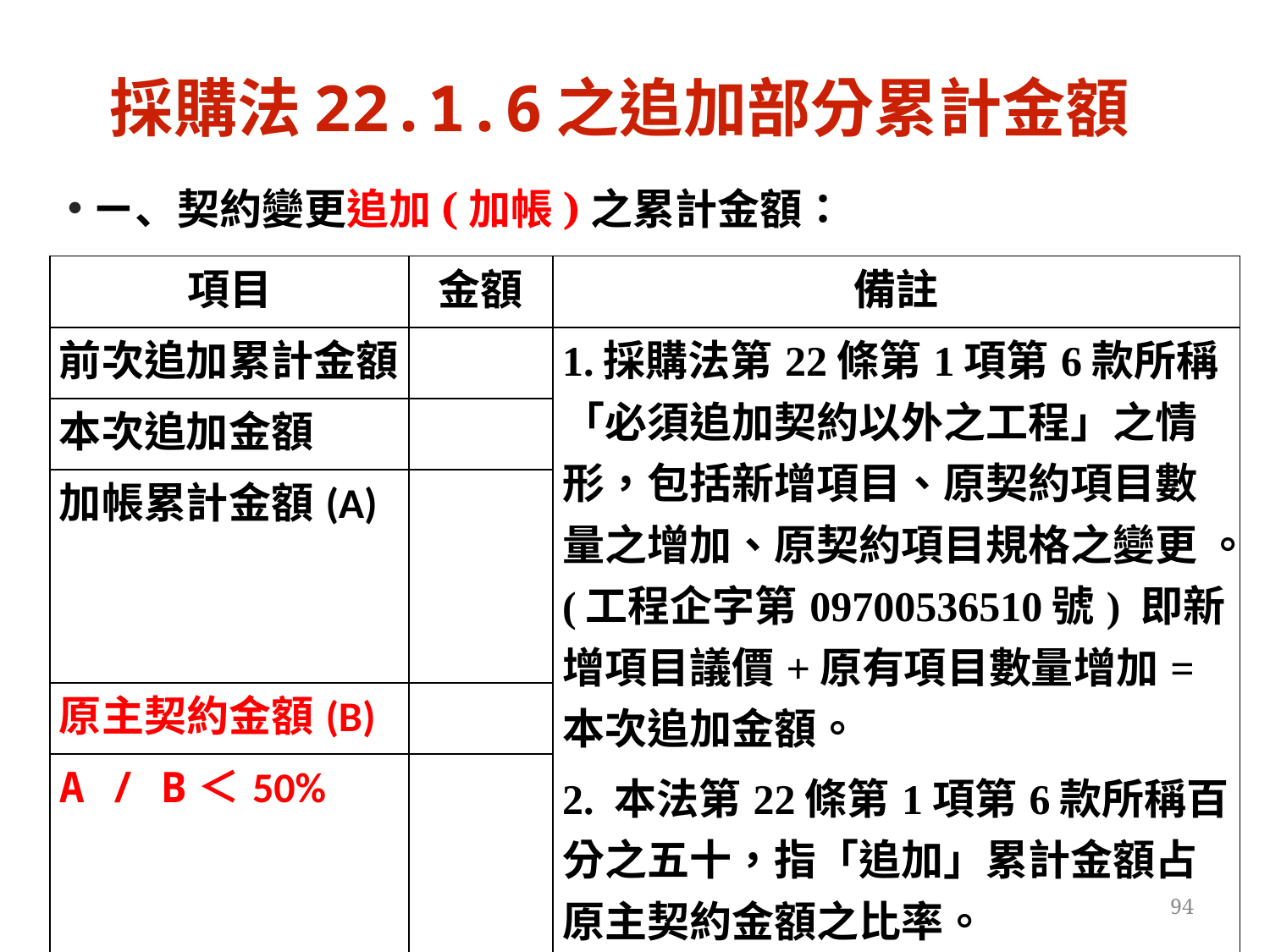

# 採購法22.1.6之追加部分累計金額
ㄧ、契約變更追加(加帳)之累計金額：

| 項目 | 金額 | 備註 |
| --- | --- | --- |
| 前次追加累計金額 |  | 1.採購法第22條第1項第6款所稱「必須追加契約以外之工程」之情形，包括新增項目、原契約項目數量之增加、原契約項目規格之變更 。(工程企字第09700536510號) 即新增項目議價+原有項目數量增加=本次追加金額。 2. 本法第22條第1項第6款所稱百分之五十，指「追加」累計金額占原主契約金額之比率。 3.原主契約金額為固定母數。 |
| 本次追加金額 |  |  |
| 加帳累計金額(A) |  |  |
| 原主契約金額(B) |  |  |
| A / B＜50% |  |  |
94